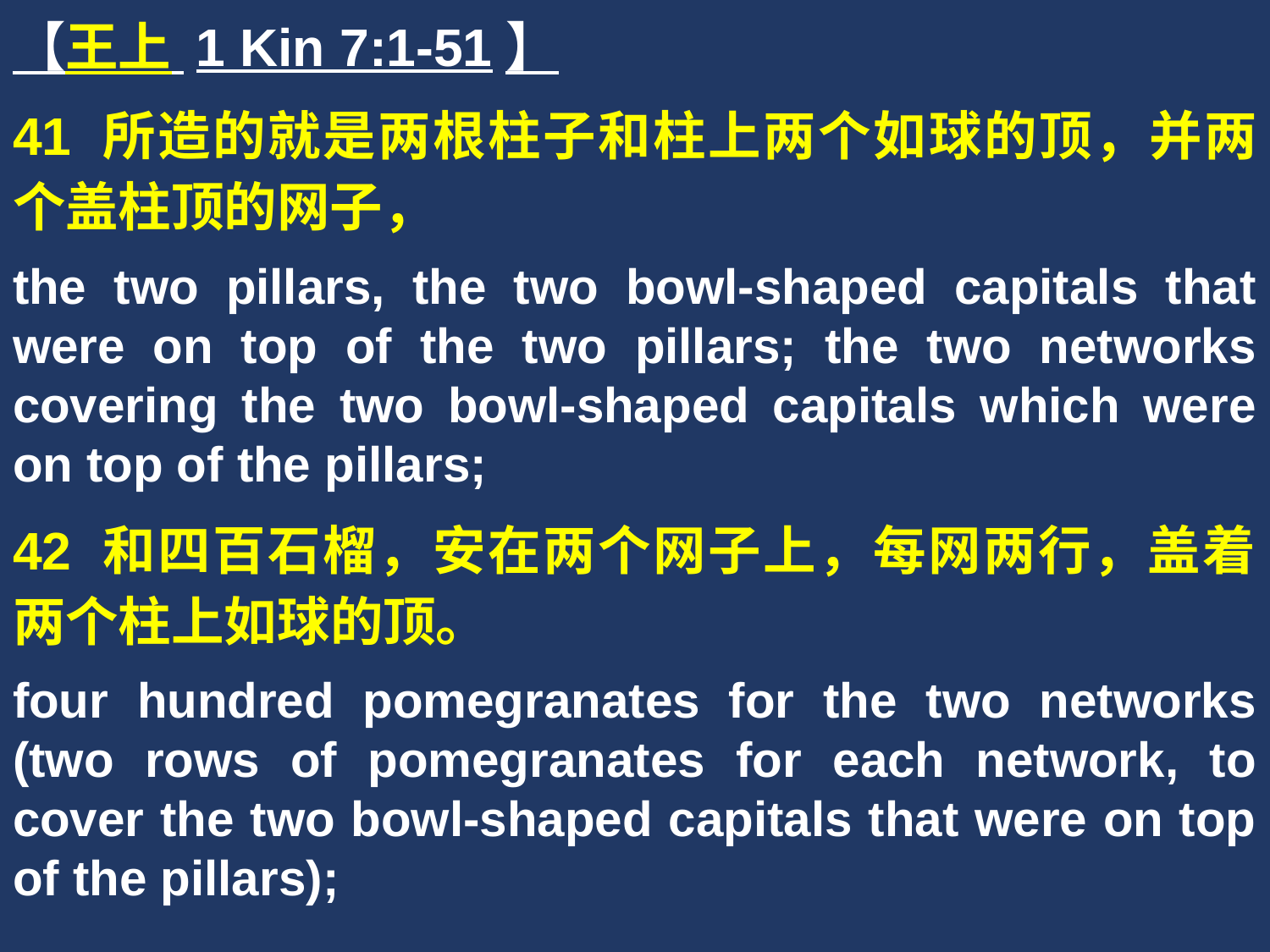

【王上 1 Kin 7:1-51】
41 所造的就是两根柱子和柱上两个如球的顶，并两个盖柱顶的网子，
the two pillars, the two bowl-shaped capitals that were on top of the two pillars; the two networks covering the two bowl-shaped capitals which were on top of the pillars;
42 和四百石榴，安在两个网子上，每网两行，盖着两个柱上如球的顶。
four hundred pomegranates for the two networks (two rows of pomegranates for each network, to cover the two bowl-shaped capitals that were on top of the pillars);